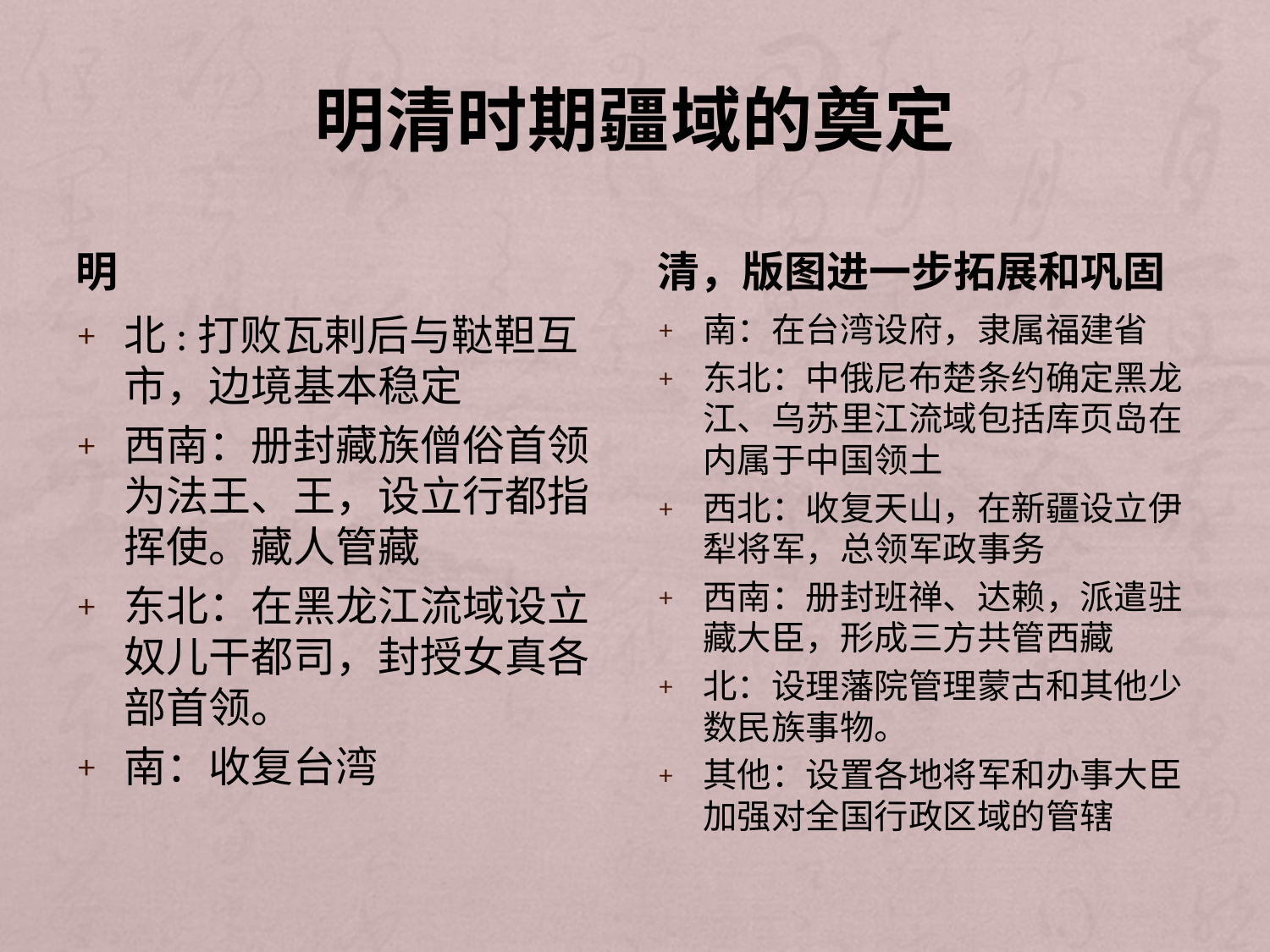

# 明清时期疆域的奠定
明
清，版图进一步拓展和巩固
北:打败瓦剌后与鞑靼互市，边境基本稳定
西南：册封藏族僧俗首领为法王、王，设立行都指挥使。藏人管藏
东北：在黑龙江流域设立奴儿干都司，封授女真各部首领。
南：收复台湾

南：在台湾设府，隶属福建省
东北：中俄尼布楚条约确定黑龙江、乌苏里江流域包括库页岛在内属于中国领土
西北：收复天山，在新疆设立伊犁将军，总领军政事务
西南：册封班禅、达赖，派遣驻藏大臣，形成三方共管西藏
北：设理藩院管理蒙古和其他少数民族事物。
其他：设置各地将军和办事大臣加强对全国行政区域的管辖